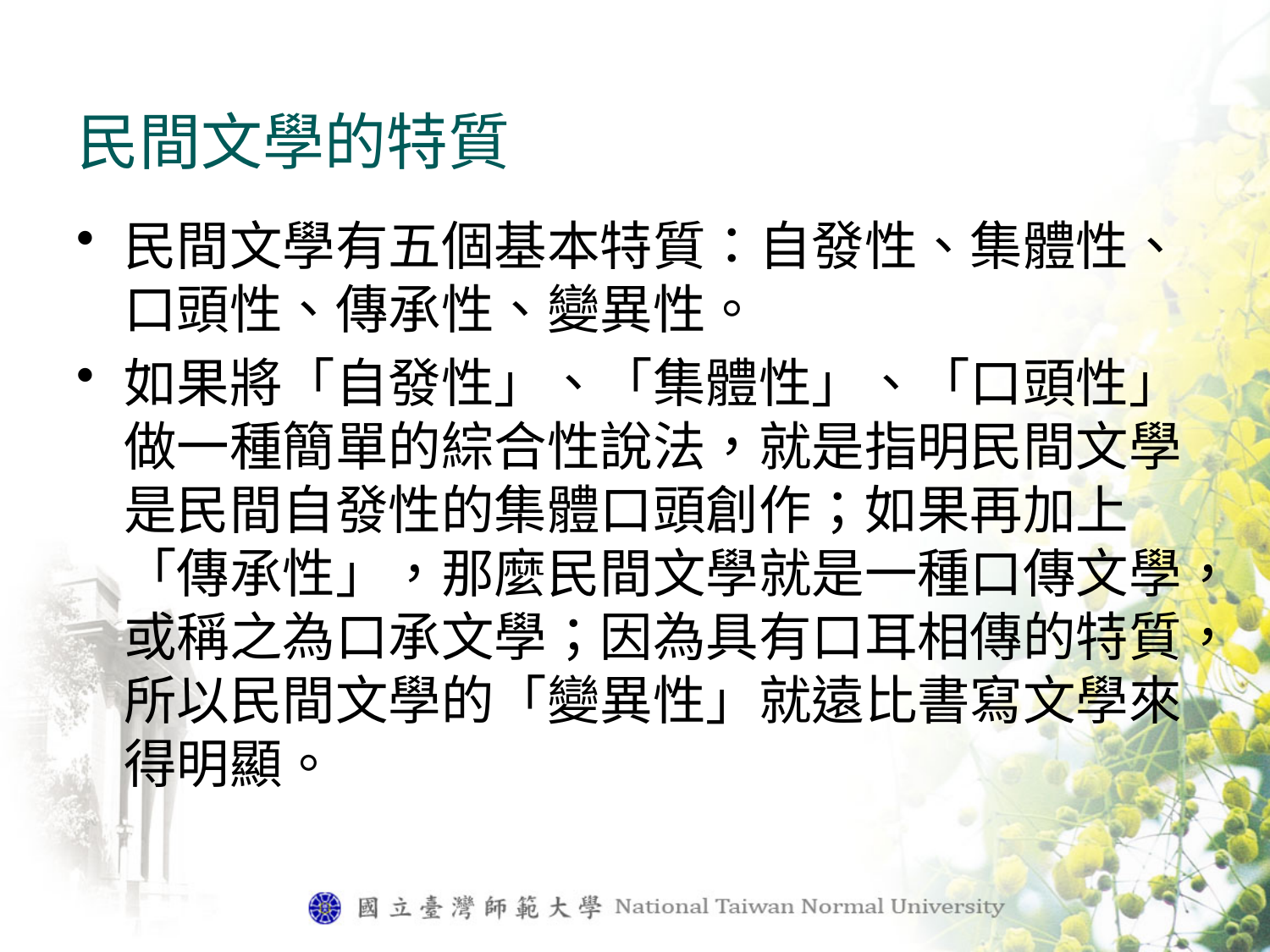

# 民間文學的特質
民間文學有五個基本特質：自發性、集體性、口頭性、傳承性、變異性。
如果將「自發性」、「集體性」、「口頭性」做一種簡單的綜合性說法，就是指明民間文學是民間自發性的集體口頭創作；如果再加上「傳承性」，那麼民間文學就是一種口傳文學，或稱之為口承文學；因為具有口耳相傳的特質，所以民間文學的「變異性」就遠比書寫文學來得明顯。